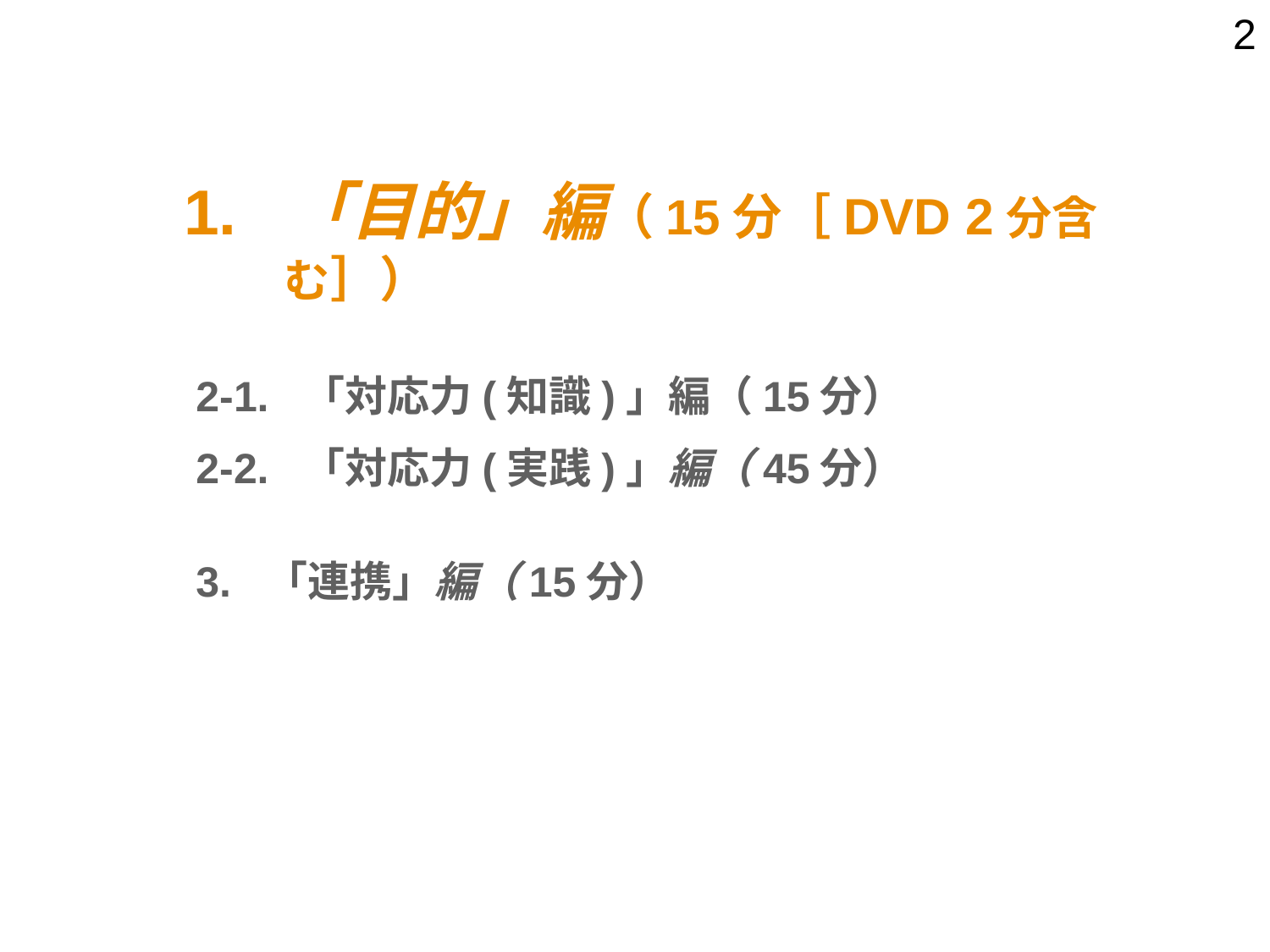

2
1.  「目的」編（15分［DVD 2分含む］）
 2-1.  「対応力(知識)」編（15分）
 2-2.  「対応力(実践)」編（45分）
 3.  「連携」編（15分）